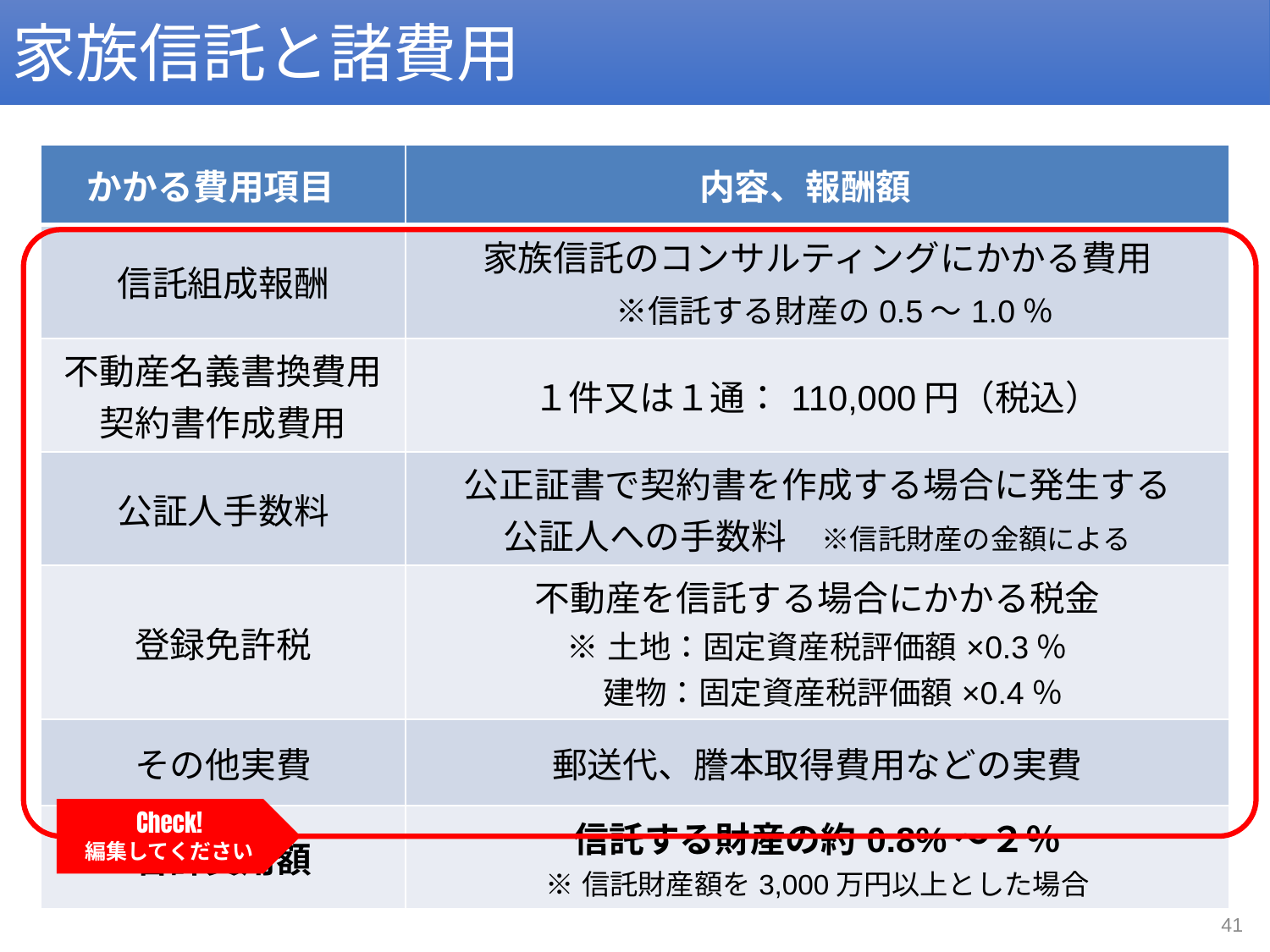

家族信託と諸費用
| かかる費用項目 | 内容、報酬額 |
| --- | --- |
| 信託組成報酬 | 家族信託のコンサルティングにかかる費用 　※信託する財産の0.5～1.0％ |
| 不動産名義書換費用 契約書作成費用 | １件又は１通：110,000円（税込） |
| 公証人手数料 | 公正証書で契約書を作成する場合に発生する 公証人への手数料　※信託財産の金額による |
| 登録免許税 | 不動産を信託する場合にかかる税金 ※土地：固定資産税評価額×0.3％ 　建物：固定資産税評価額×0.4％ |
| その他実費 | 郵送代、謄本取得費用などの実費 |
| 合計費用額 | 信託する財産の約0.8%～２％ ※信託財産額を3,000万円以上とした場合 |

Check!
編集してください
41